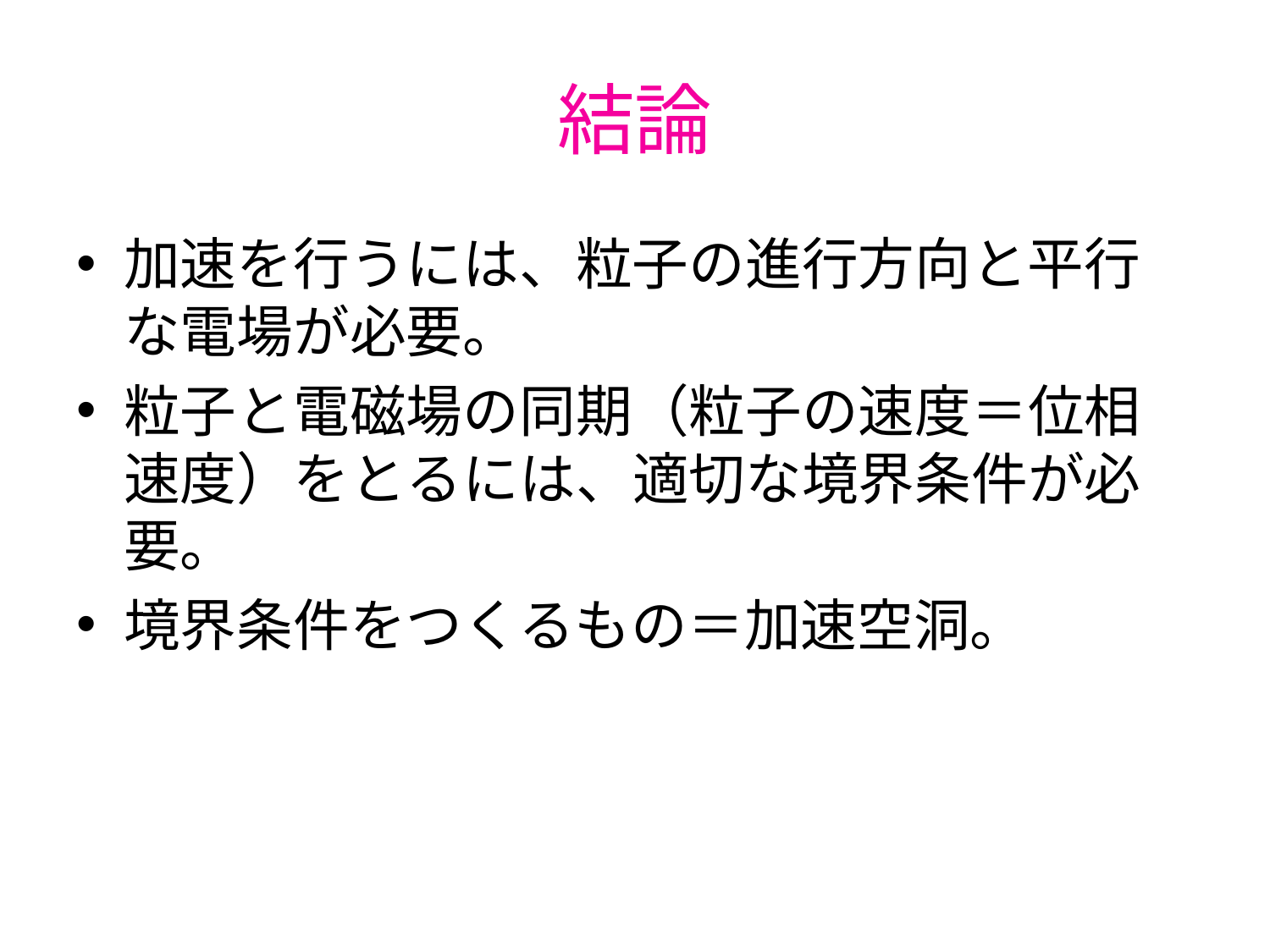

# 結論
加速を行うには、粒子の進行方向と平行な電場が必要。
粒子と電磁場の同期（粒子の速度＝位相速度）をとるには、適切な境界条件が必要。
境界条件をつくるもの＝加速空洞。